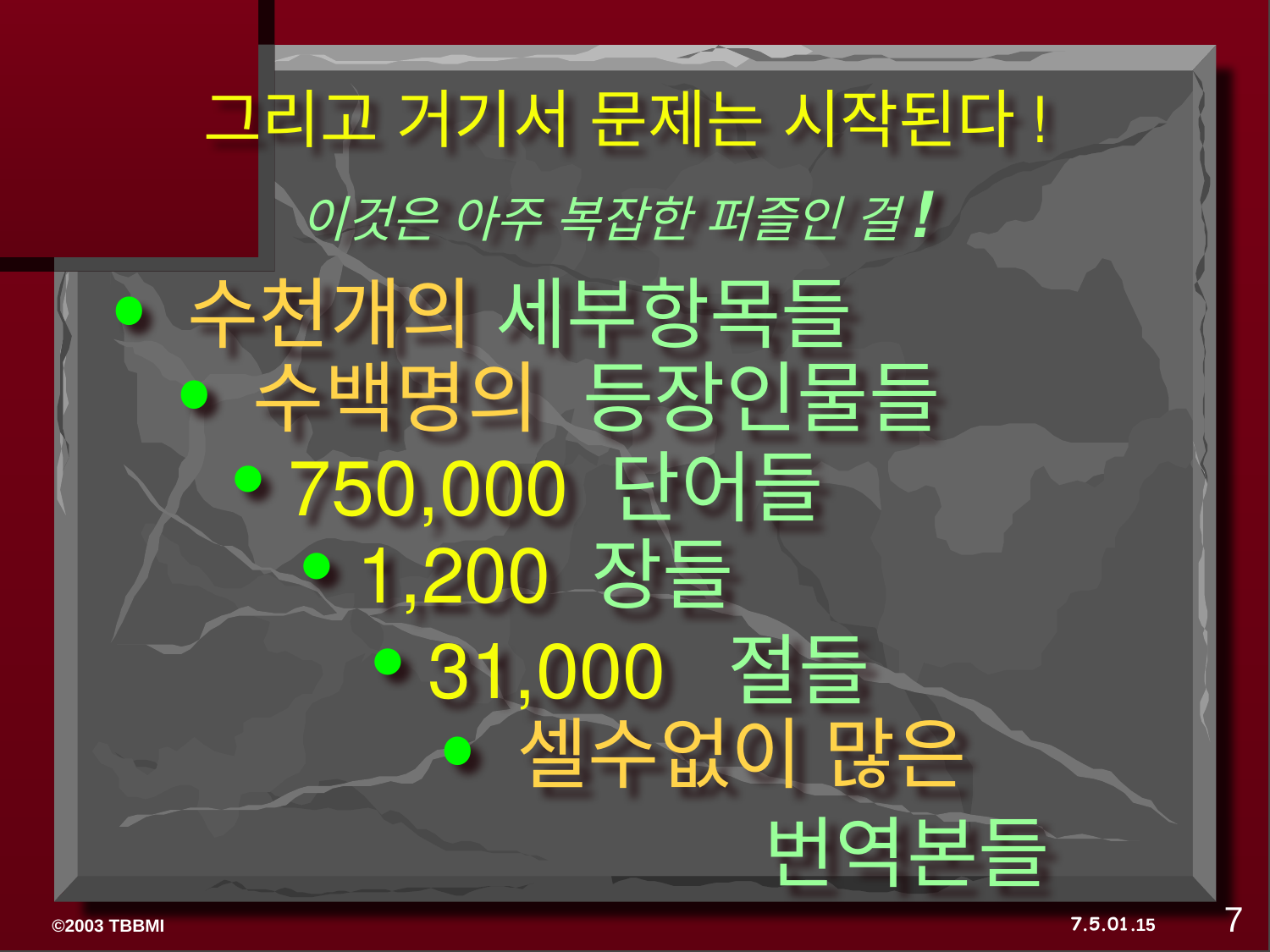

그리고 거기서 문제는 시작된다!

 이것은 아주 복잡한 퍼즐인 걸!
• 수천개의 세부항목들
• 수백명의  등장인물들
• 750,000 단어들
• 1,200 장들
• 31,000  절들
• 셀수없이 많은
              번역본들

7

15